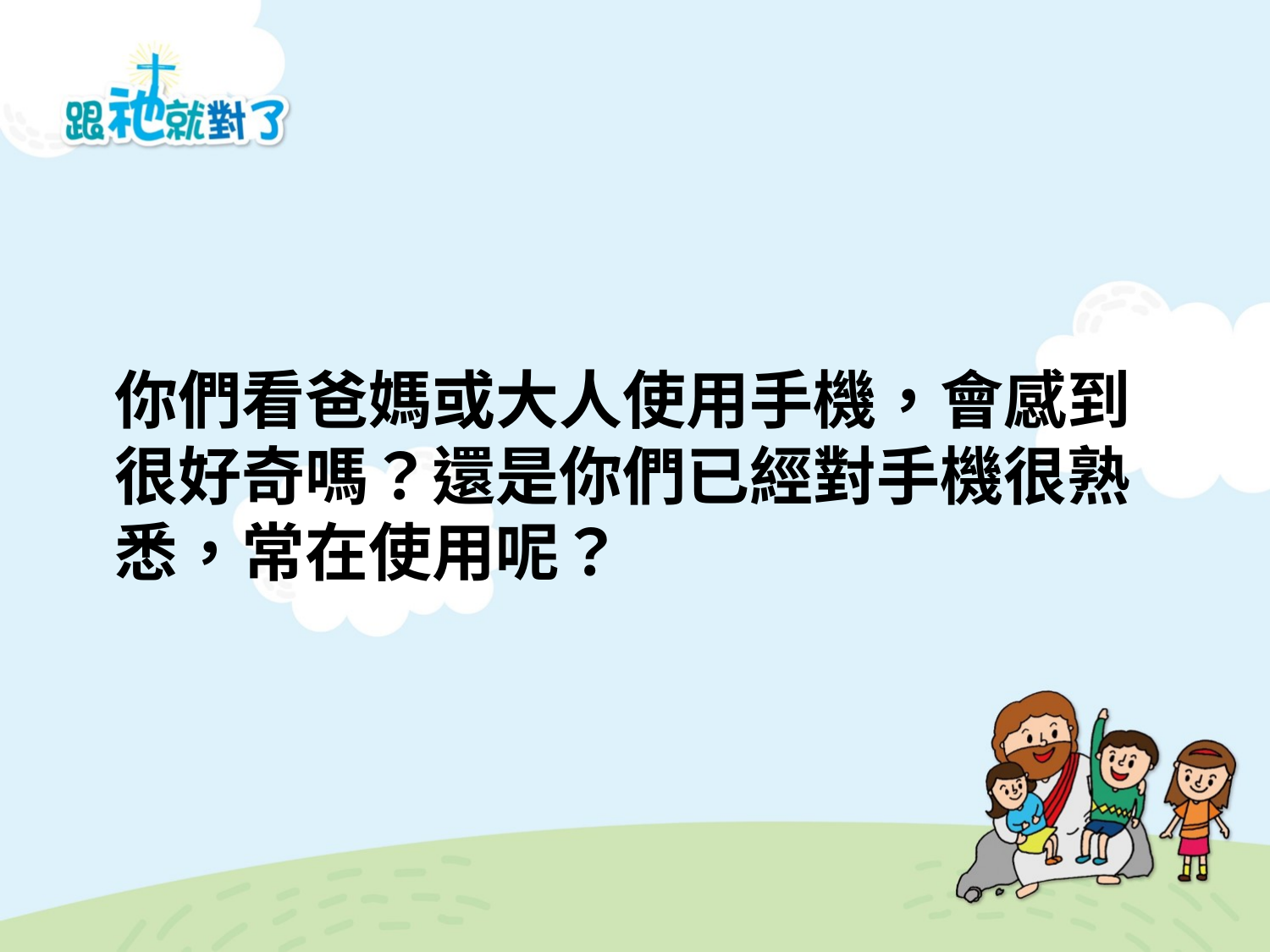

你們看爸媽或大人使用手機，會感到很好奇嗎？還是你們已經對手機很熟悉，常在使用呢？